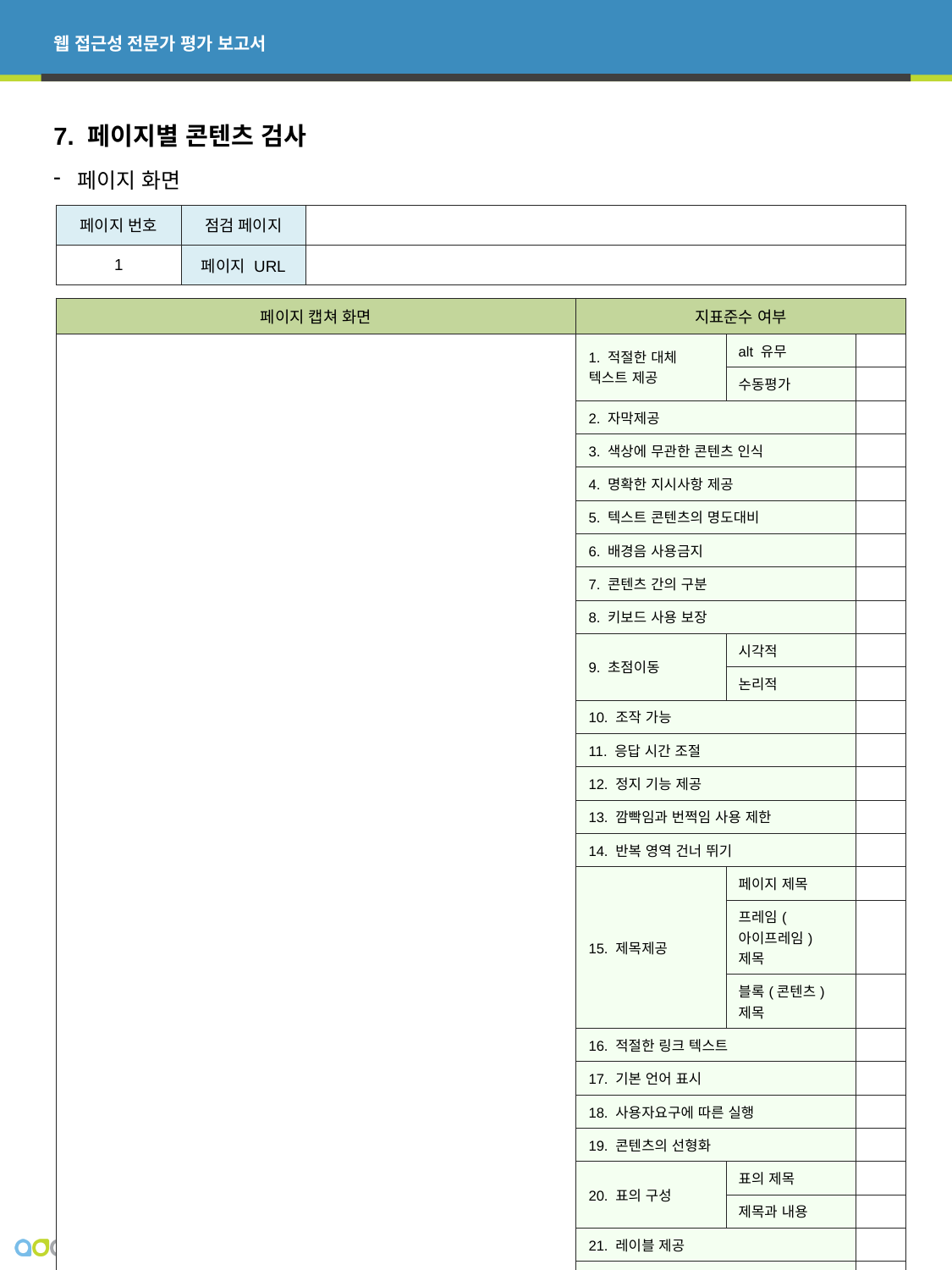

# 7. 페이지별 콘텐츠 검사
페이지 화면
| 페이지 번호 | 점검 페이지 |  |
| --- | --- | --- |
| 1 | 페이지 URL |  |
| 페이지 캡쳐 화면 | 지표준수 여부 |  |  |
| --- | --- | --- | --- |
|  | 1. 적절한 대체 텍스트 제공 | alt 유무 |  |
|  |  | 수동평가 |  |
|  | 2. 자막제공 |  |  |
|  | 3. 색상에 무관한 콘텐츠 인식 |  |  |
|  | 4. 명확한 지시사항 제공 |  |  |
|  | 5. 텍스트 콘텐츠의 명도대비 |  |  |
|  | 6. 배경음 사용금지 |  |  |
|  | 7. 콘텐츠 간의 구분 |  |  |
|  | 8. 키보드 사용 보장 |  |  |
|  | 9. 초점이동 | 시각적 |  |
|  |  | 논리적 |  |
|  | 10. 조작 가능 |  |  |
|  | 11. 응답 시간 조절 |  |  |
|  | 12. 정지 기능 제공 |  |  |
|  | 13. 깜빡임과 번쩍임 사용 제한 |  |  |
|  | 14. 반복 영역 건너 뛰기 |  |  |
|  | 15. 제목제공 | 페이지 제목 |  |
|  |  | 프레임(아이프레임) 제목 |  |
|  |  | 블록(콘텐츠) 제목 |  |
|  | 16. 적절한 링크 텍스트 |  |  |
|  | 17. 기본 언어 표시 |  |  |
|  | 18. 사용자요구에 따른 실행 |  |  |
|  | 19. 콘텐츠의 선형화 |  |  |
|  | 20. 표의 구성 | 표의 제목 |  |
|  |  | 제목과 내용 |  |
|  | 21. 레이블 제공 |  |  |
|  | 22. 오류 정정 |  |  |
|  | 23. 마크업오류방지 |  |  |
|  | 24. 웹 애플리케이션 접근성 준수 |  |  |
20